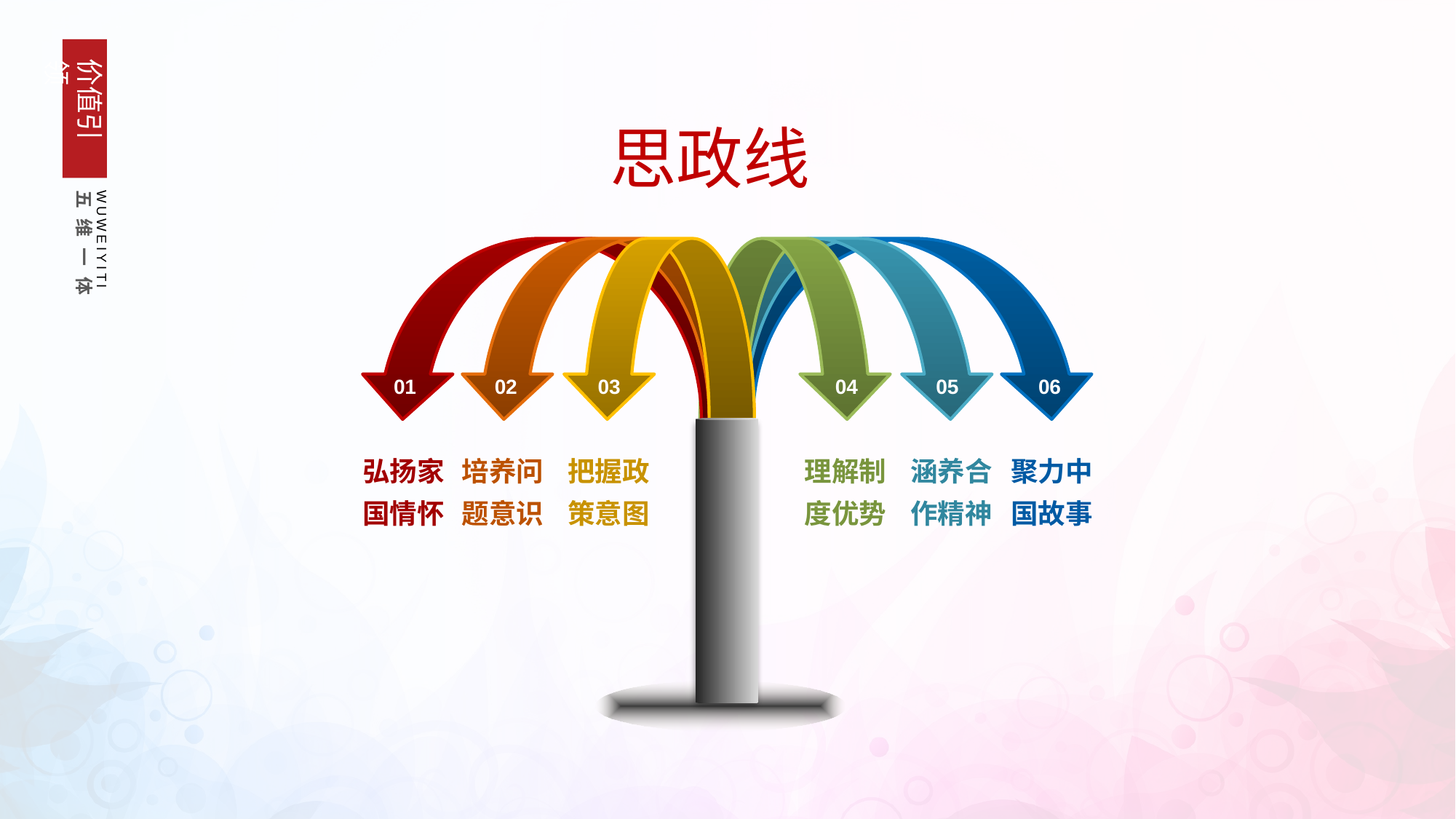

价值引领
五维一体
WUWEIYITI
思政线

01
02
03
04
05
06

弘扬家国情怀
培养问题意识
把握政策意图
理解制度优势
涵养合作精神
聚力中国故事